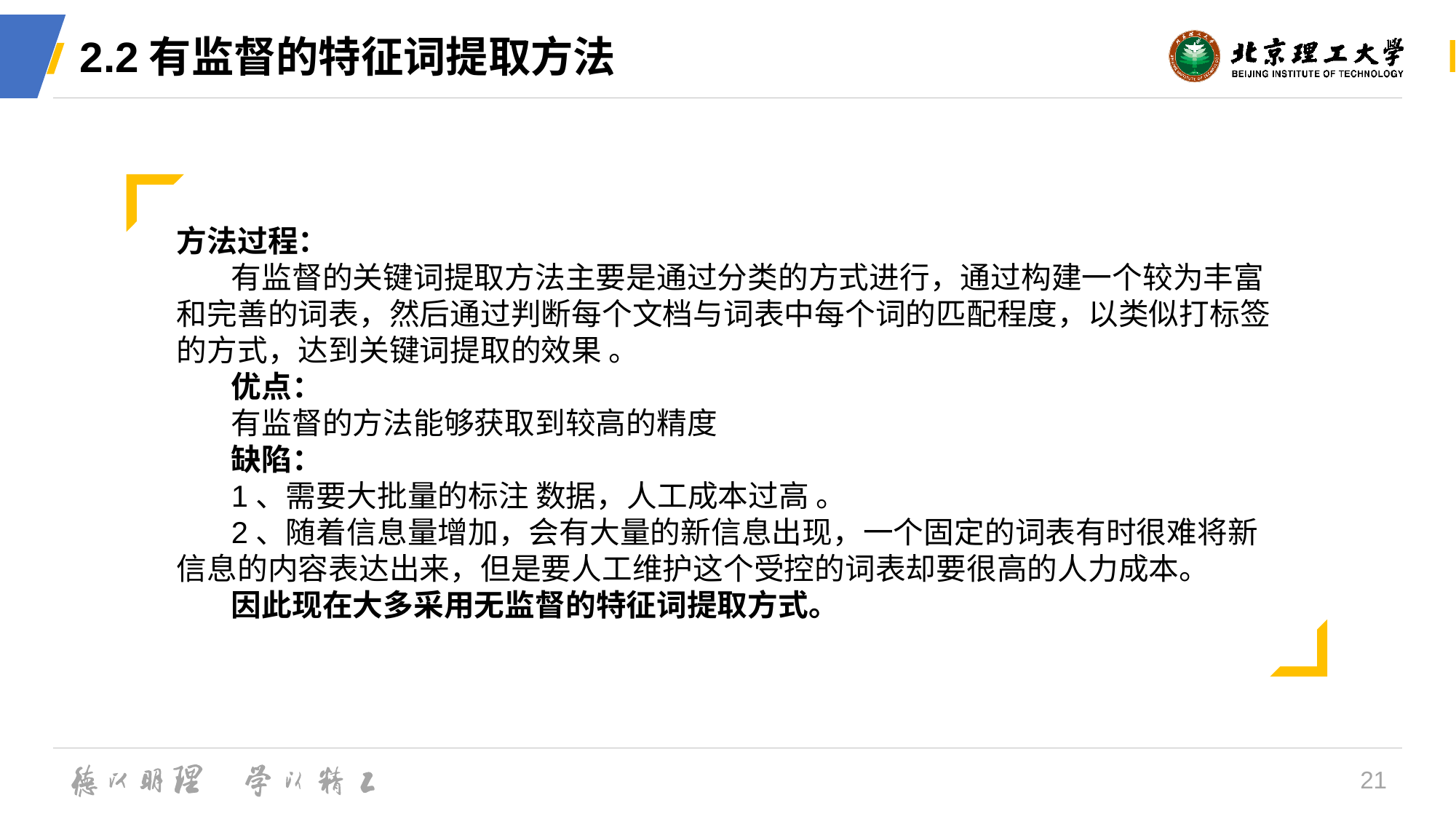

# 2.2有监督的特征词提取方法

方法过程：
有监督的关键词提取方法主要是通过分类的方式进行，通过构建一个较为丰富和完善的词表，然后通过判断每个文档与词表中每个词的匹配程度，以类似打标签的方式，达到关键词提取的效果 。
优点：
有监督的方法能够获取到较高的精度
缺陷：
1、需要大批量的标注 数据，人工成本过高 。
2、随着信息量增加，会有大量的新信息出现，一个固定的词表有时很难将新信息的内容表达出来，但是要人工维护这个受控的词表却要很高的人力成本。
因此现在大多采用无监督的特征词提取方式。